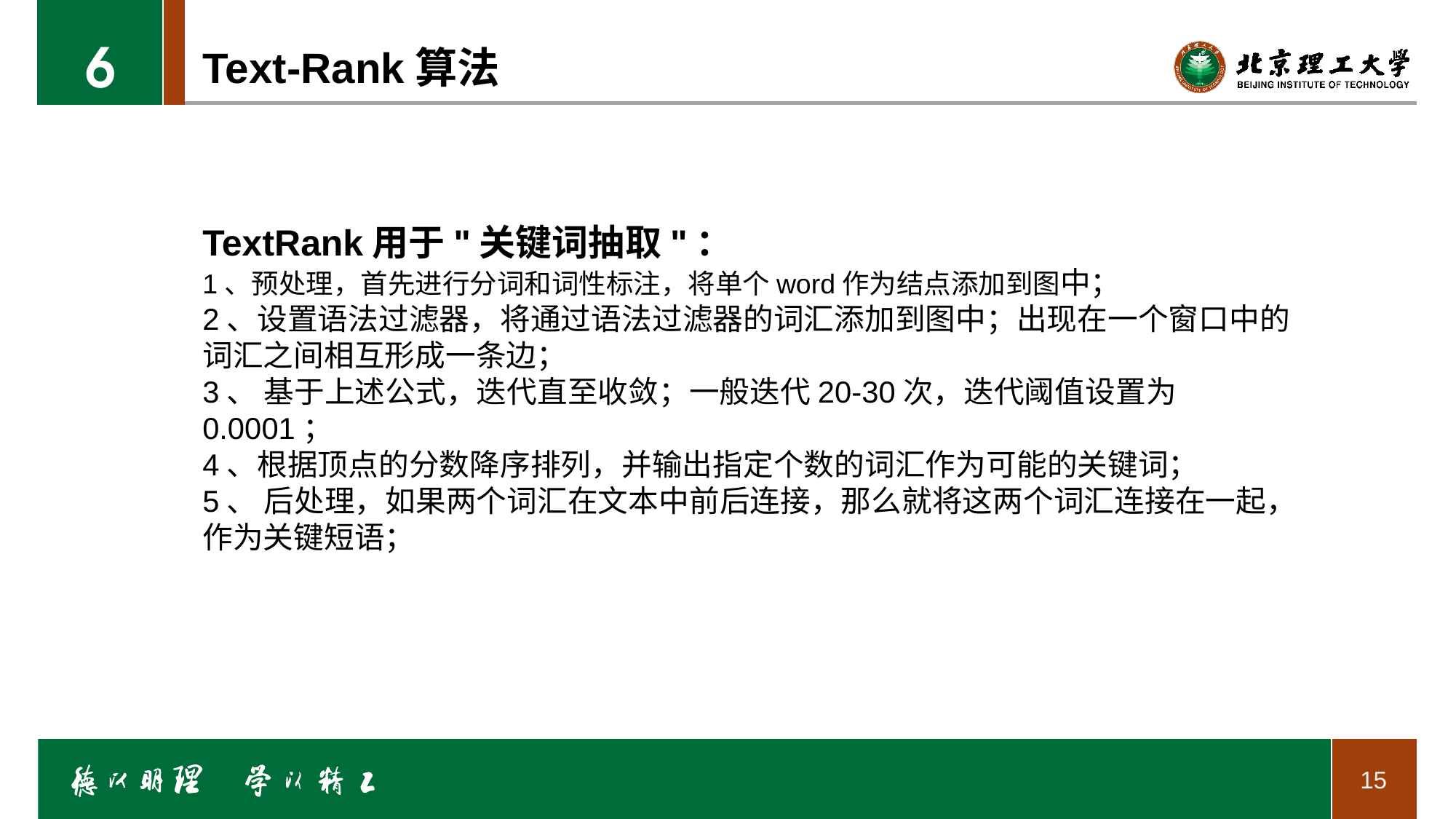

6
# Text-Rank算法
TextRank用于"关键词抽取"：
1、预处理，首先进行分词和词性标注，将单个word作为结点添加到图中；
2、设置语法过滤器，将通过语法过滤器的词汇添加到图中；出现在一个窗口中的词汇之间相互形成一条边；
3、 基于上述公式，迭代直至收敛；一般迭代20-30次，迭代阈值设置为0.0001；
4、根据顶点的分数降序排列，并输出指定个数的词汇作为可能的关键词；
5、 后处理，如果两个词汇在文本中前后连接，那么就将这两个词汇连接在一起，作为关键短语；